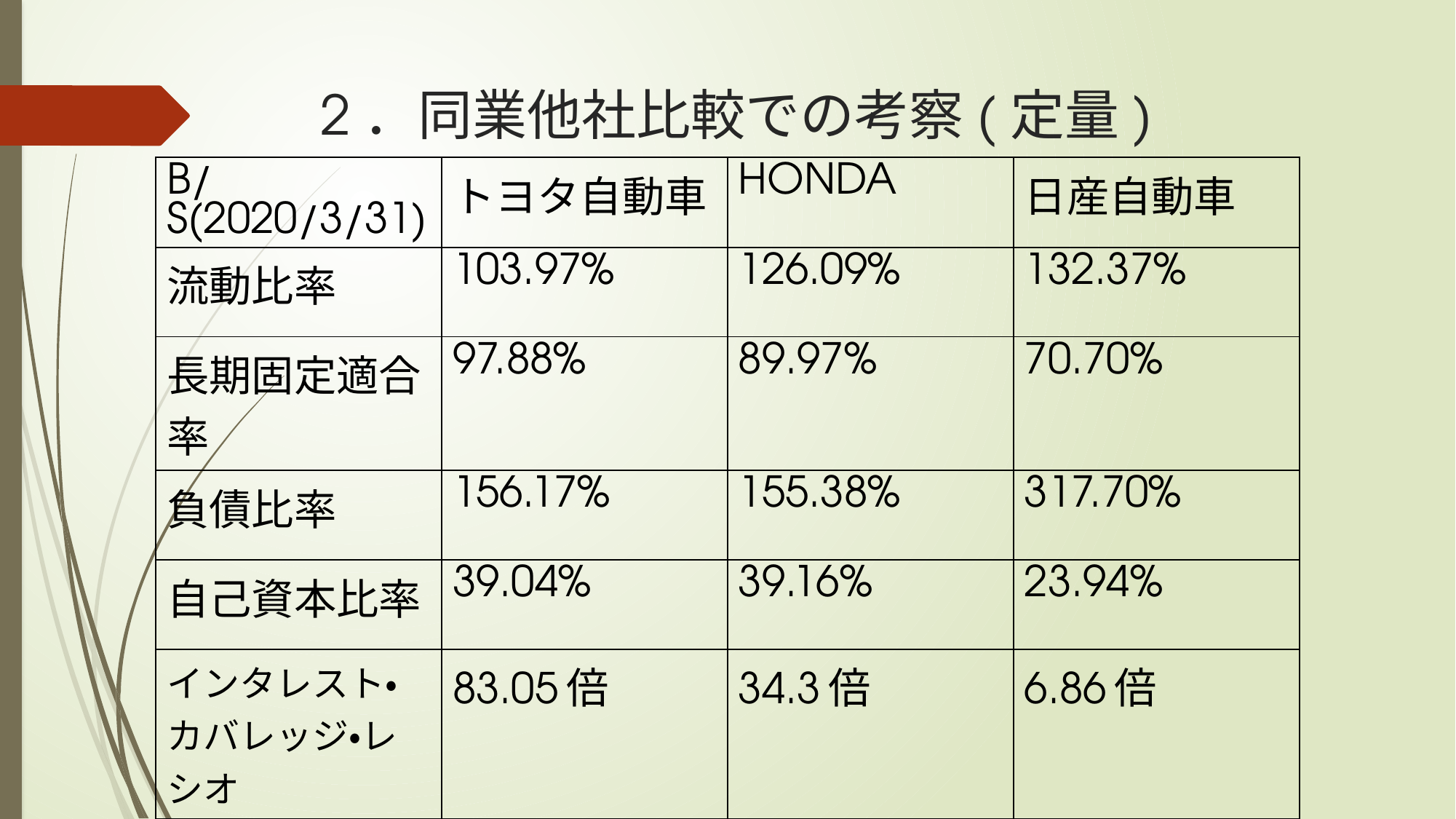

# 2．同業他社比較での考察(定量)
| B/S(2020/3/31) | トヨタ自動車 | HONDA | 日産自動車 |
| --- | --- | --- | --- |
| 流動比率 | 103.97% | 126.09% | 132.37% |
| 長期固定適合率 | 97.88% | 89.97% | 70.70% |
| 負債比率 | 156.17% | 155.38% | 317.70% |
| 自己資本比率 | 39.04% | 39.16% | 23.94% |
| インタレスト・カバレッジ・レシオ | 83.05倍 | 34.3倍 | 6.86倍 |